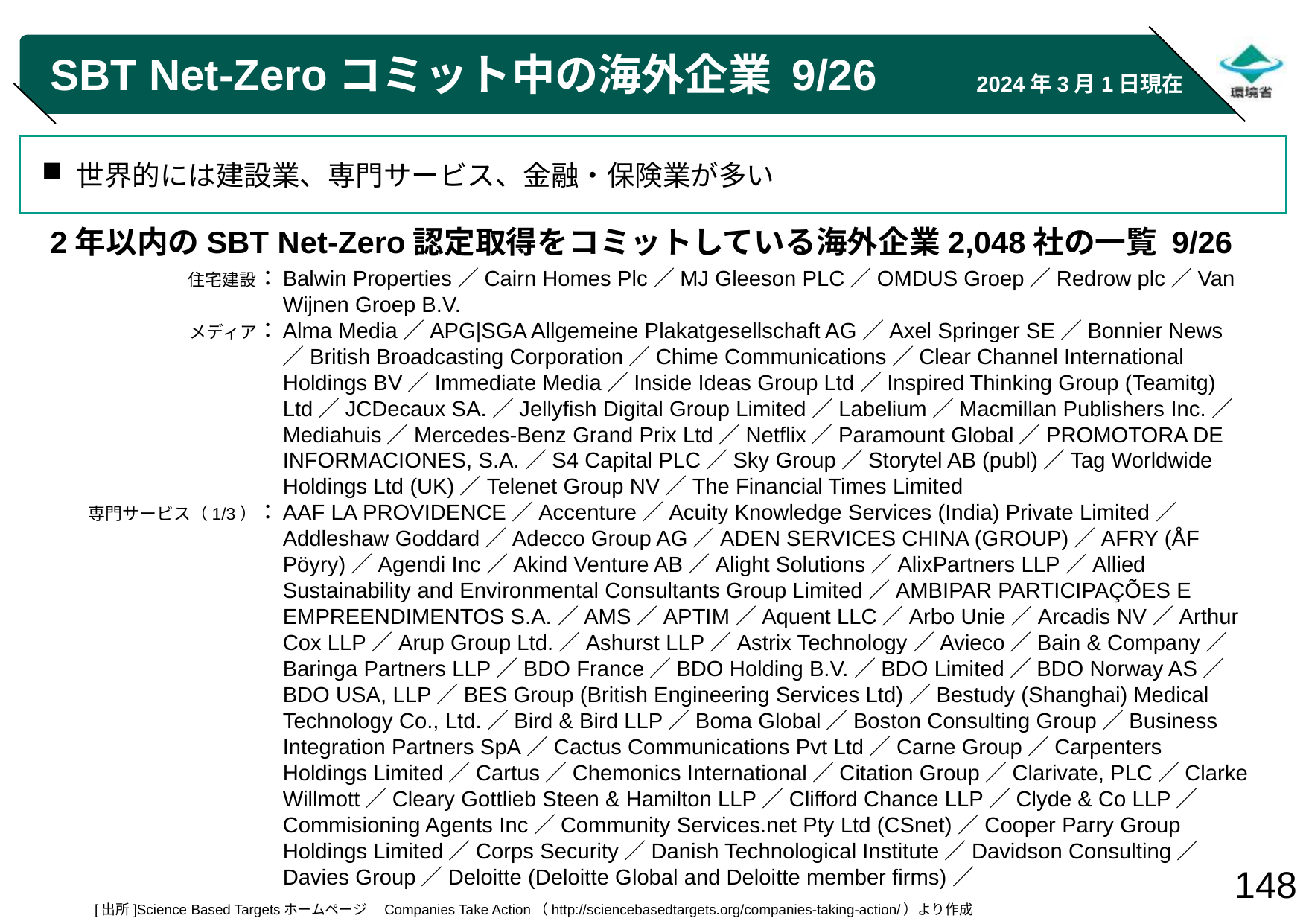

# SBT Net-Zeroコミット中の海外企業 9/26
2024年3月1日現在
世界的には建設業、専門サービス、金融・保険業が多い
2年以内のSBT Net-Zero認定取得をコミットしている海外企業2,048社の一覧 9/26
住宅建設：

メディア：

専門サービス（1/3）：

Balwin Properties／Cairn Homes Plc／MJ Gleeson PLC／OMDUS Groep／Redrow plc／Van Wijnen Groep B.V.
Alma Media／APG|SGA Allgemeine Plakatgesellschaft AG／Axel Springer SE／Bonnier News／British Broadcasting Corporation／Chime Communications／Clear Channel International Holdings BV／Immediate Media／Inside Ideas Group Ltd／Inspired Thinking Group (Teamitg) Ltd／JCDecaux SA.／Jellyfish Digital Group Limited／Labelium／Macmillan Publishers Inc.／Mediahuis／Mercedes-Benz Grand Prix Ltd／Netflix／Paramount Global／PROMOTORA DE INFORMACIONES, S.A.／S4 Capital PLC／Sky Group／Storytel AB (publ)／Tag Worldwide Holdings Ltd (UK)／Telenet Group NV／The Financial Times Limited
AAF LA PROVIDENCE／Accenture／Acuity Knowledge Services (India) Private Limited／Addleshaw Goddard／Adecco Group AG／ADEN SERVICES CHINA (GROUP)／AFRY (ÅF Pöyry)／Agendi Inc／Akind Venture AB／Alight Solutions／AlixPartners LLP／Allied Sustainability and Environmental Consultants Group Limited／AMBIPAR PARTICIPAÇÕES E EMPREENDIMENTOS S.A.／AMS／APTIM／Aquent LLC／Arbo Unie／Arcadis NV／Arthur Cox LLP／Arup Group Ltd.／Ashurst LLP／Astrix Technology／Avieco／Bain & Company／Baringa Partners LLP／BDO France／BDO Holding B.V.／BDO Limited／BDO Norway AS／BDO USA, LLP／BES Group (British Engineering Services Ltd)／Bestudy (Shanghai) Medical Technology Co., Ltd.／Bird & Bird LLP／Boma Global／Boston Consulting Group／Business Integration Partners SpA／Cactus Communications Pvt Ltd／Carne Group／Carpenters Holdings Limited／Cartus／Chemonics International／Citation Group／Clarivate, PLC／Clarke Willmott／Cleary Gottlieb Steen & Hamilton LLP／Clifford Chance LLP／Clyde & Co LLP／Commisioning Agents Inc／Community Services.net Pty Ltd (CSnet)／Cooper Parry Group Holdings Limited／Corps Security／Danish Technological Institute／Davidson Consulting／Davies Group／Deloitte (Deloitte Global and Deloitte member firms)／
[出所]Science Based Targetsホームページ　Companies Take Action（http://sciencebasedtargets.org/companies-taking-action/）より作成